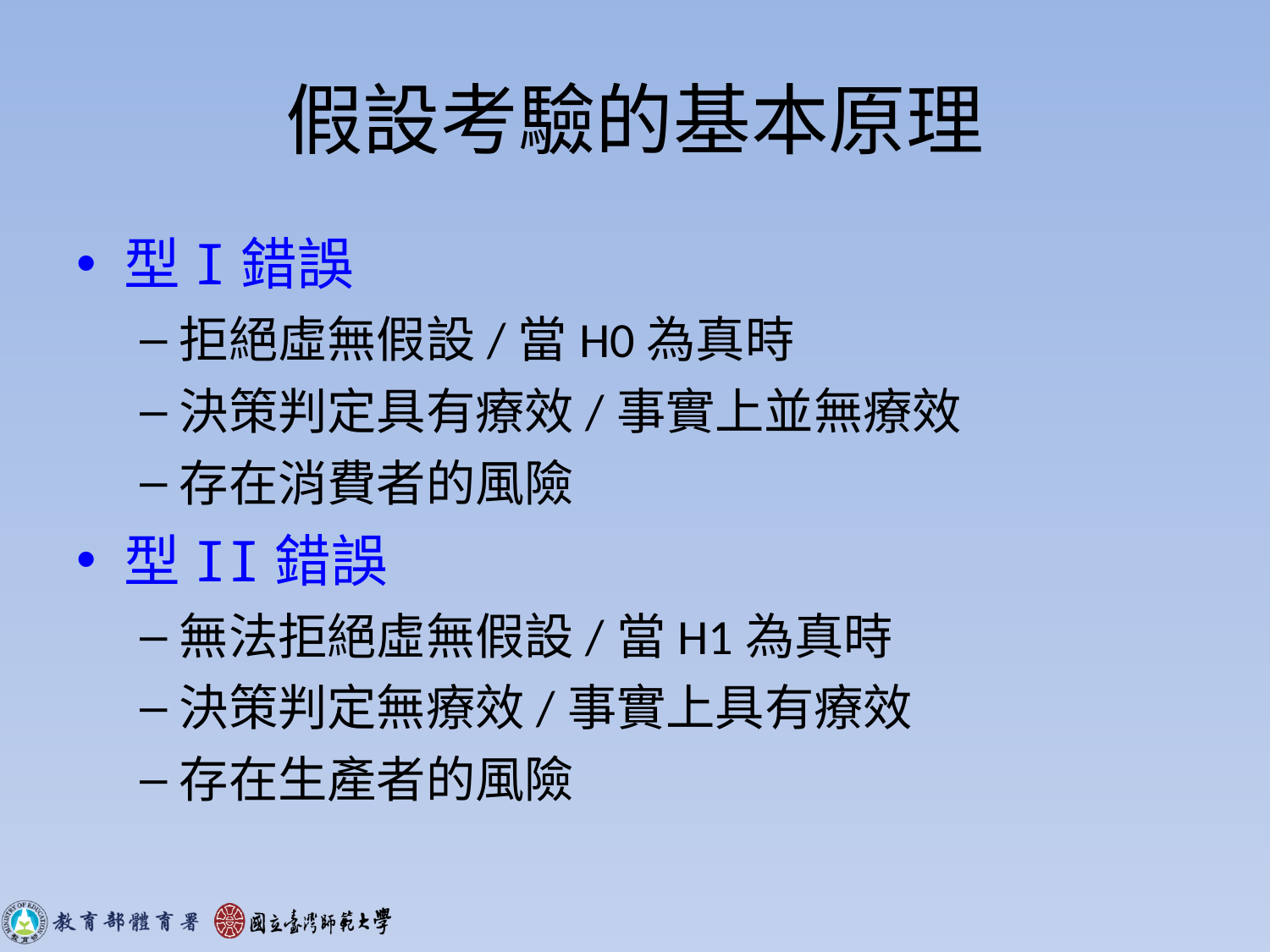

# 假設考驗的基本原理
型I錯誤
拒絕虛無假設/當H0為真時
決策判定具有療效/事實上並無療效
存在消費者的風險
型II錯誤
無法拒絕虛無假設/當H1為真時
決策判定無療效/事實上具有療效
存在生產者的風險